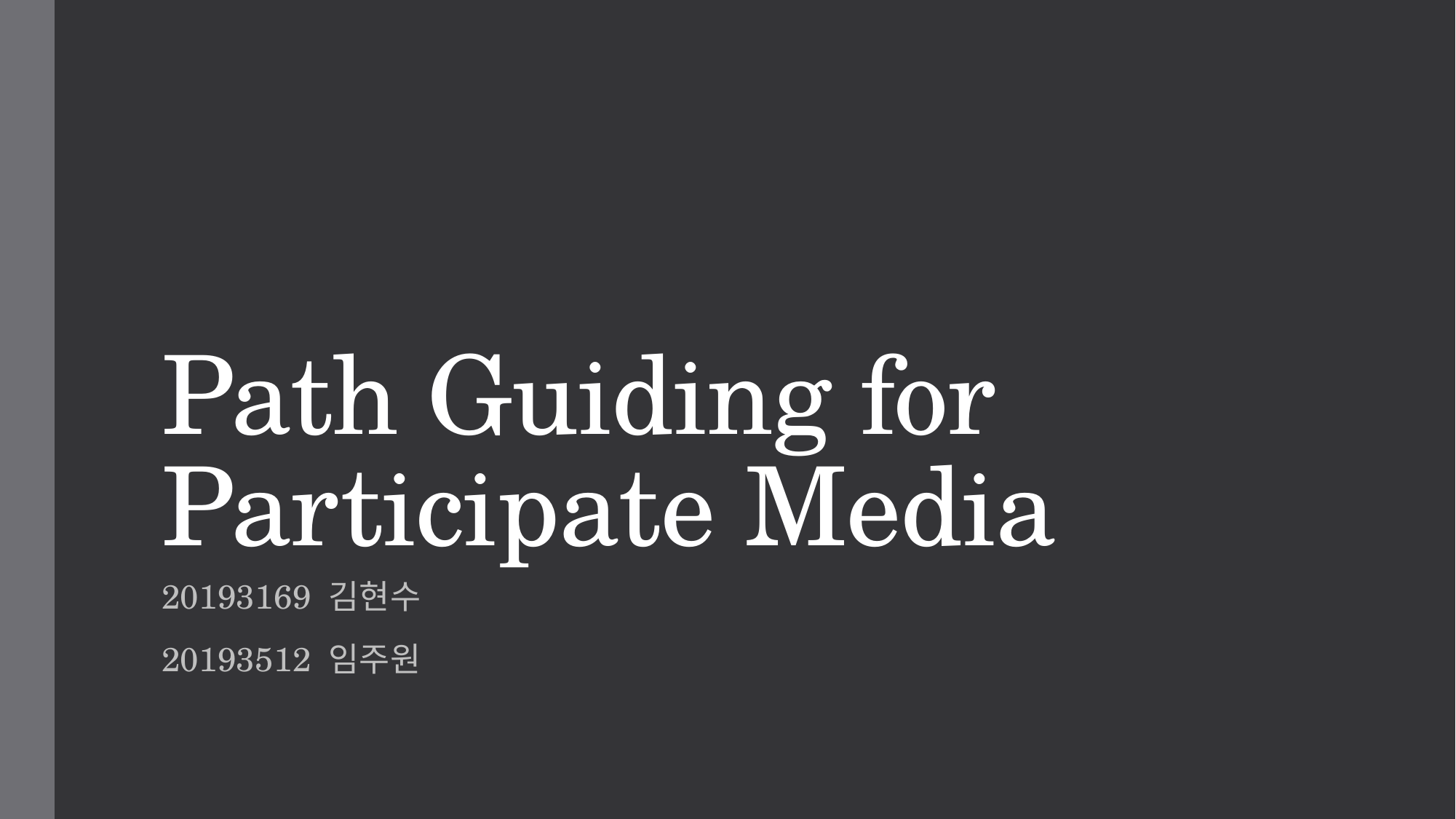

# Path Guiding for Participate Media
20193169 김현수
20193512 임주원